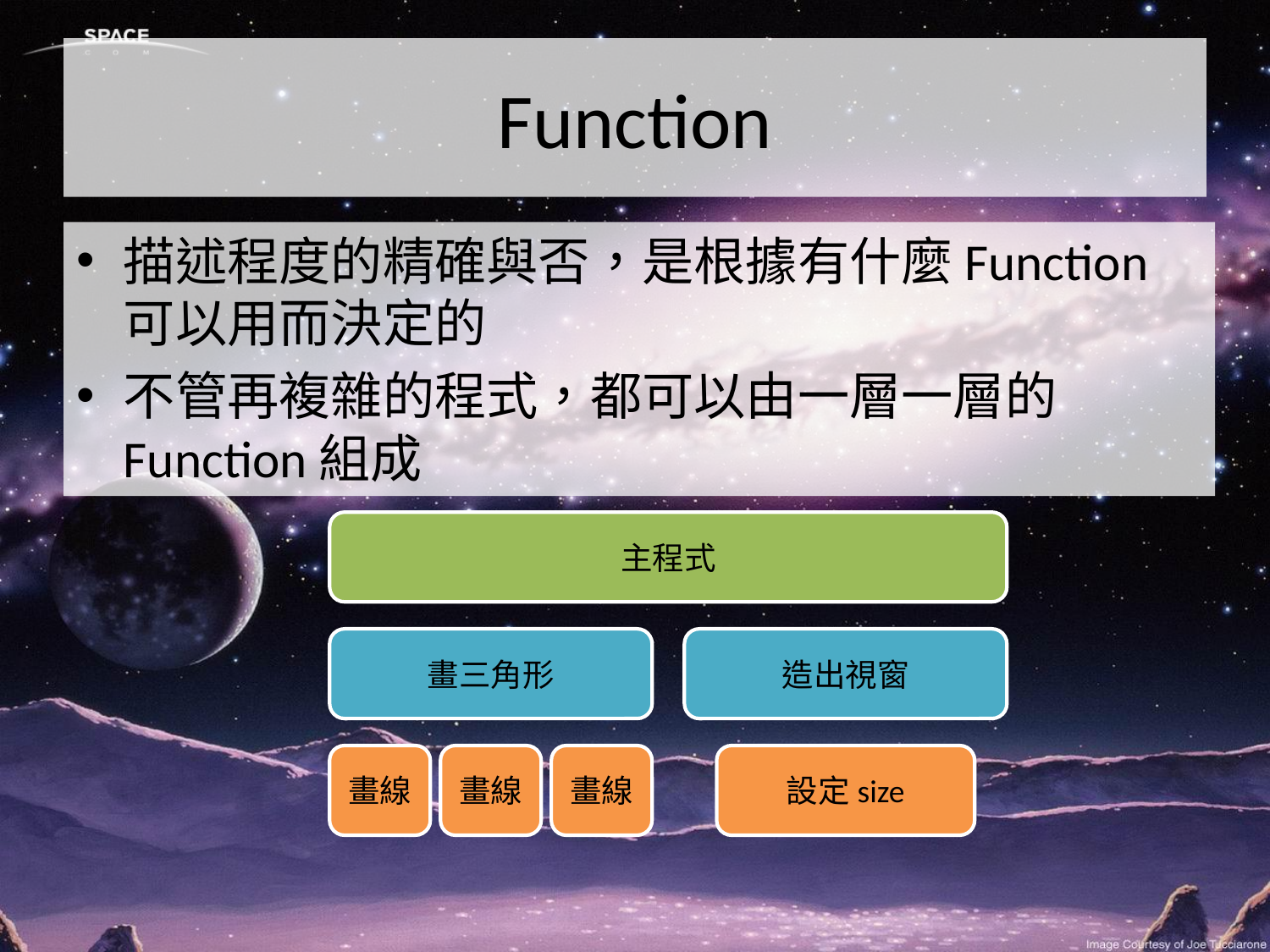

# Function
描述程度的精確與否，是根據有什麼Function可以用而決定的
不管再複雜的程式，都可以由一層一層的Function組成
主程式
畫三角形
畫線
畫線
造出視窗
設定size
畫線